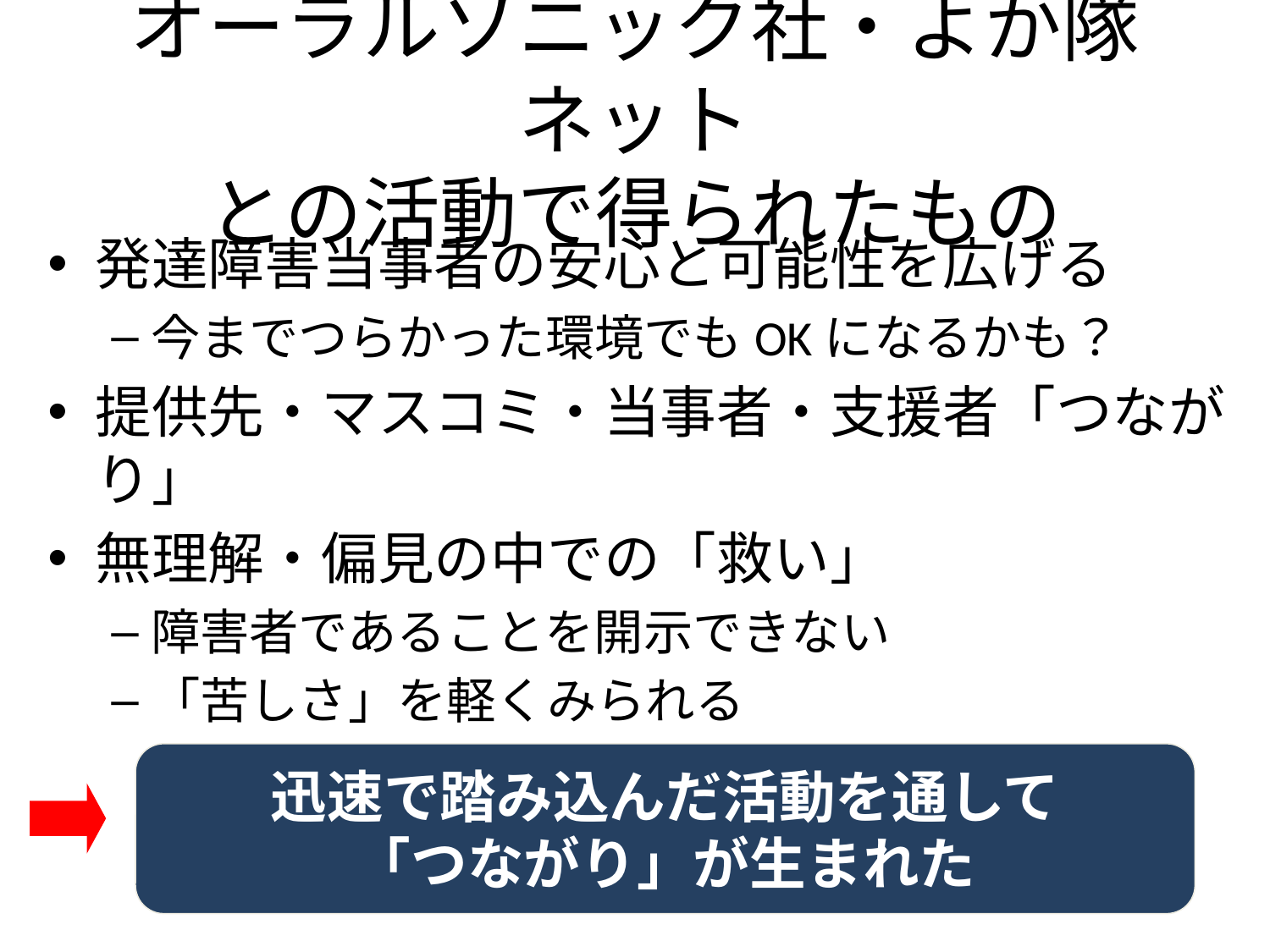

# オーラルソニック社・よか隊ネット との活動で得られたもの
発達障害当事者の安心と可能性を広げる
今までつらかった環境でもOKになるかも？
提供先・マスコミ・当事者・支援者「つながり」
無理解・偏見の中での「救い」
障害者であることを開示できない
「苦しさ」を軽くみられる

迅速で踏み込んだ活動を通して
「つながり」が生まれた